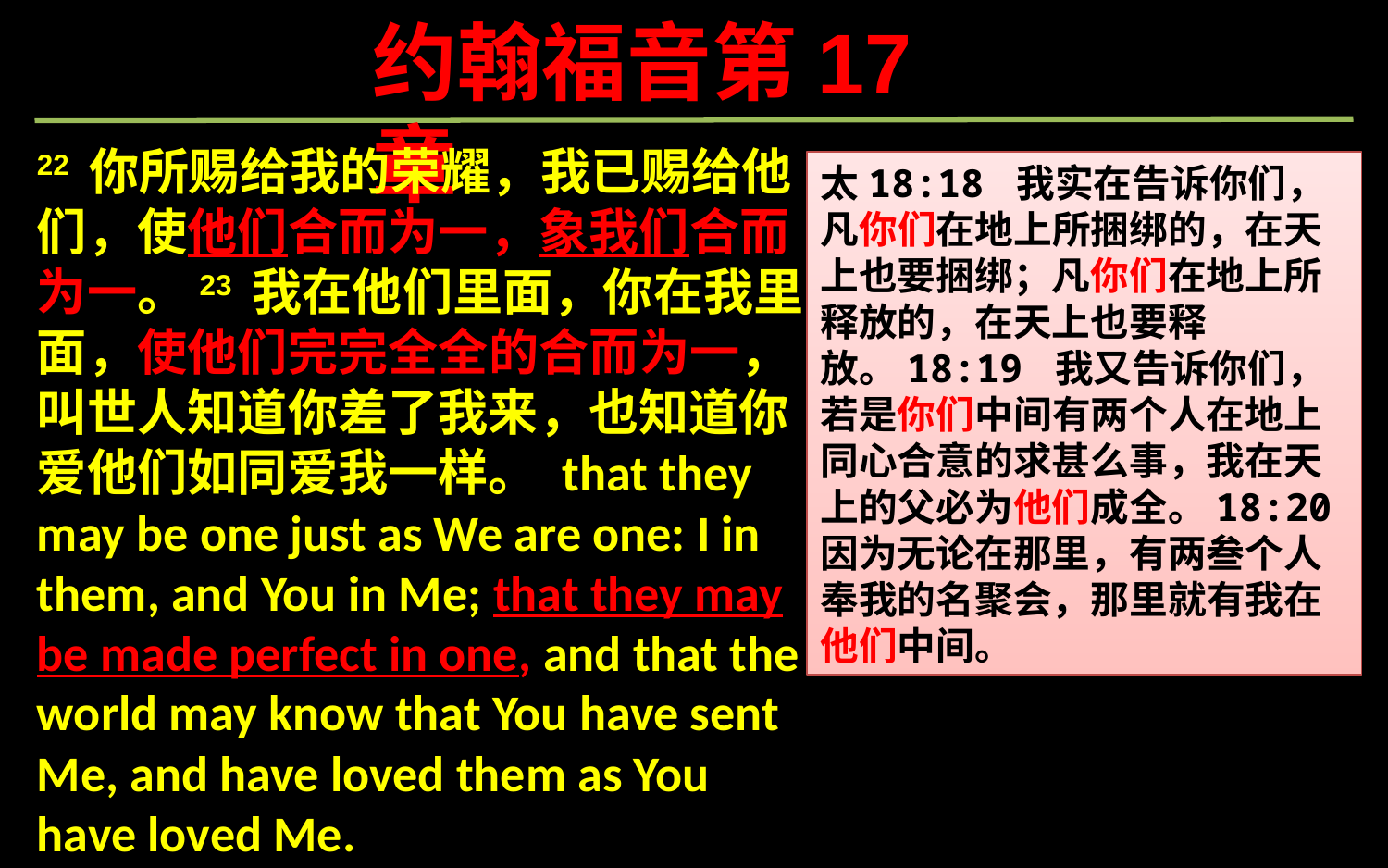

约翰福音第17章
22 你所赐给我的荣耀，我已赐给他们，使他们合而为一，象我们合而为一。23 我在他们里面，你在我里面，使他们完完全全的合而为一，叫世人知道你差了我来，也知道你爱他们如同爱我一样。 that they may be one just as We are one: I in them, and You in Me; that they may be made perfect in one, and that the world may know that You have sent Me, and have loved them as You have loved Me.
太18:18 我实在告诉你们，凡你们在地上所捆绑的，在天上也要捆绑；凡你们在地上所释放的，在天上也要释放。18:19 我又告诉你们，若是你们中间有两个人在地上同心合意的求甚么事，我在天上的父必为他们成全。18:20 因为无论在那里，有两叁个人奉我的名聚会，那里就有我在他们中间。